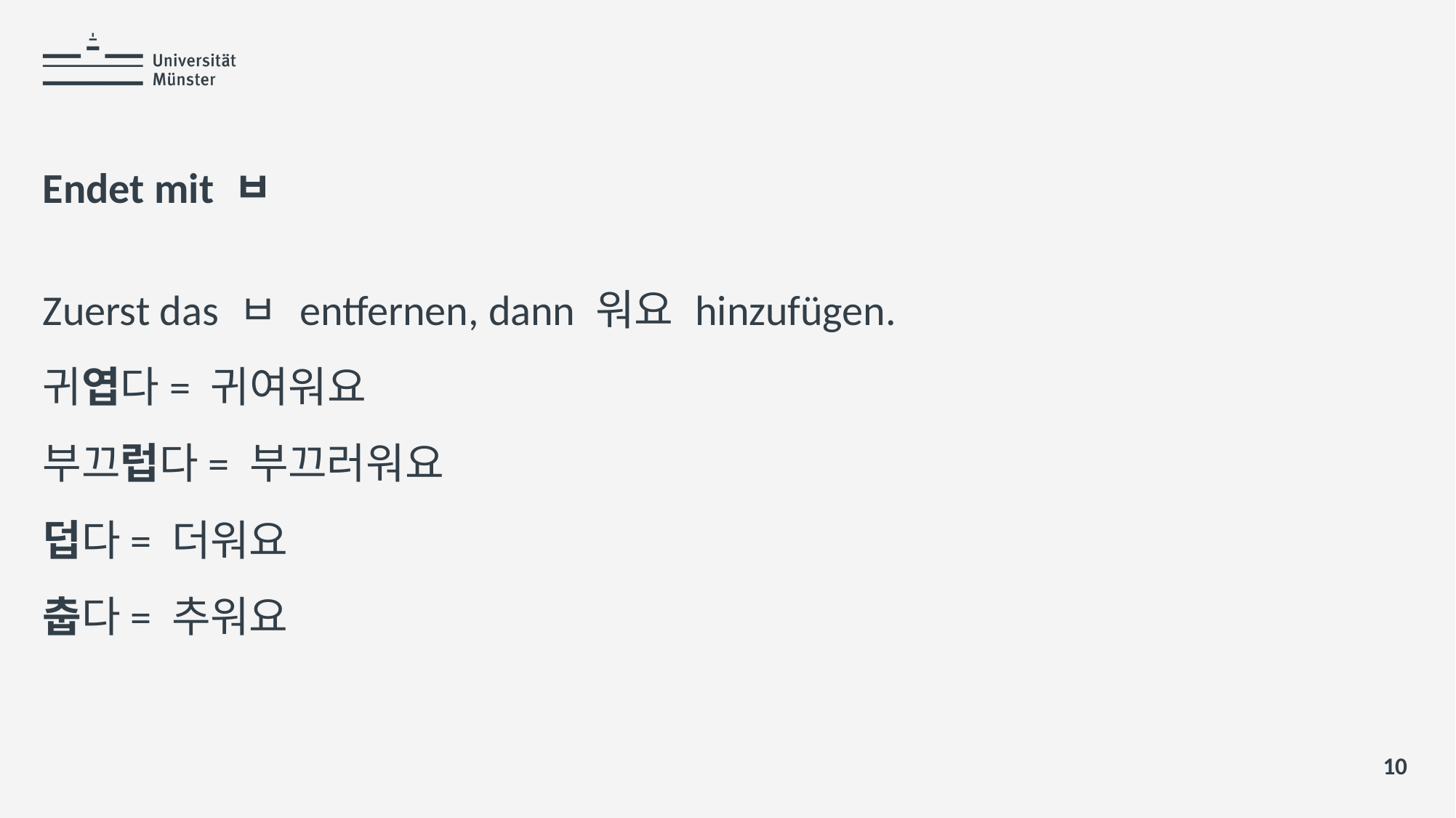

# Endet mit ㅂ
Zuerst das ㅂ entfernen, dann 워요 hinzufügen.
귀엽다= 귀여워요
부끄럽다= 부끄러워요
덥다= 더워요
춥다= 추워요

10